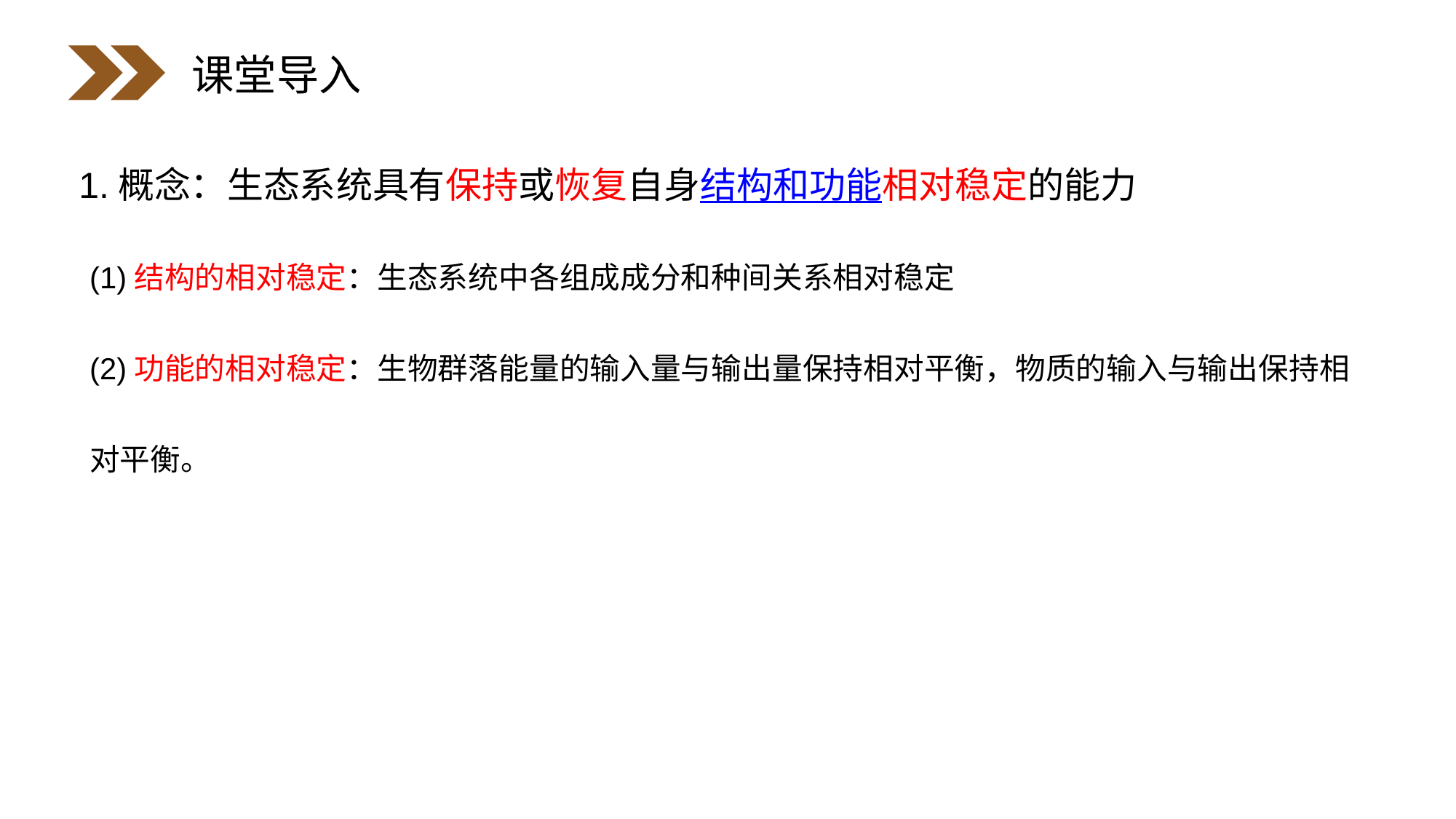

课堂导入
1.概念：生态系统具有保持或恢复自身结构和功能相对稳定的能力

(1)结构的相对稳定：生态系统中各组成成分和种间关系相对稳定
(2)功能的相对稳定：生物群落能量的输入量与输出量保持相对平衡，物质的输入与输出保持相对平衡。